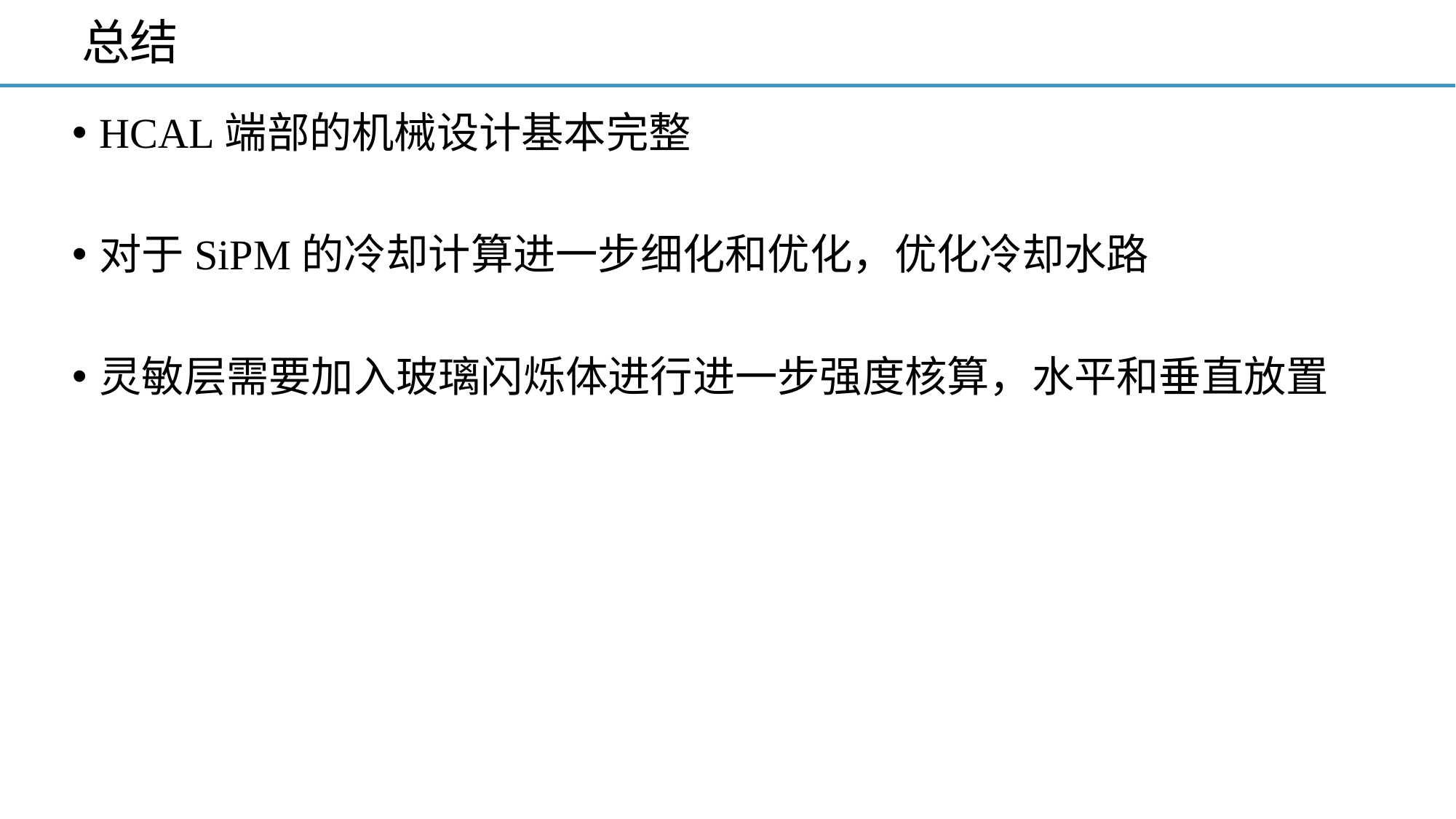

# 总结
HCAL端部的机械设计基本完整

对于SiPM的冷却计算进一步细化和优化，优化冷却水路

灵敏层需要加入玻璃闪烁体进行进一步强度核算，水平和垂直放置

23